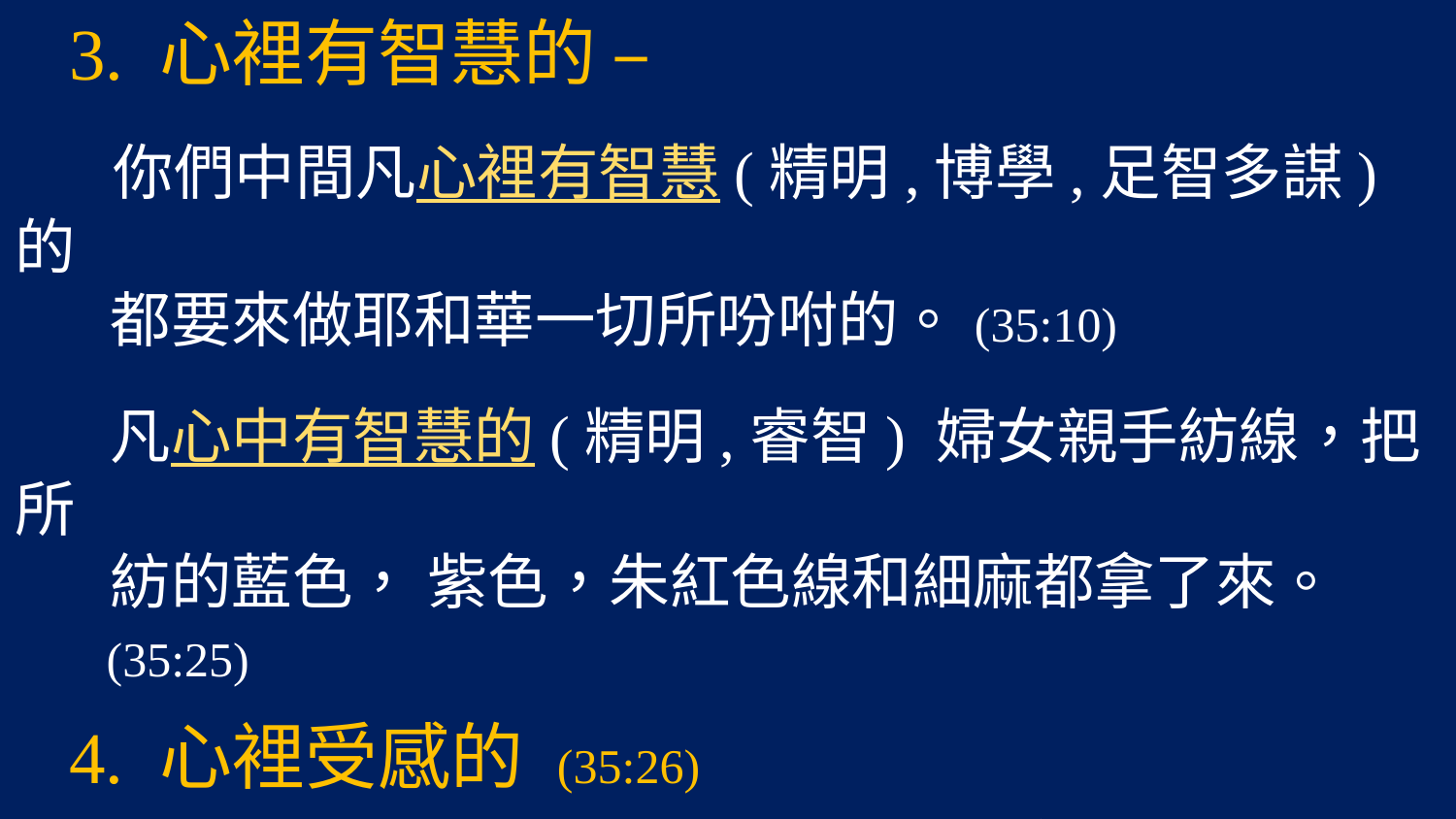

3. 心裡有智慧的 –

     你們中間凡心裡有智慧(精明,博學,足智多謀) 的
      都要來做耶和華一切所吩咐的。(35:10)

      凡心中有智慧的(精明,睿智) 婦女親手紡線，把所
      紡的藍色， 紫色，朱紅色線和細麻都拿了來。
      (35:25)

   4. 心裡受感的 (35:26)
     凡有智慧、心裡受感的(舉起) 婦女就紡山羊毛。